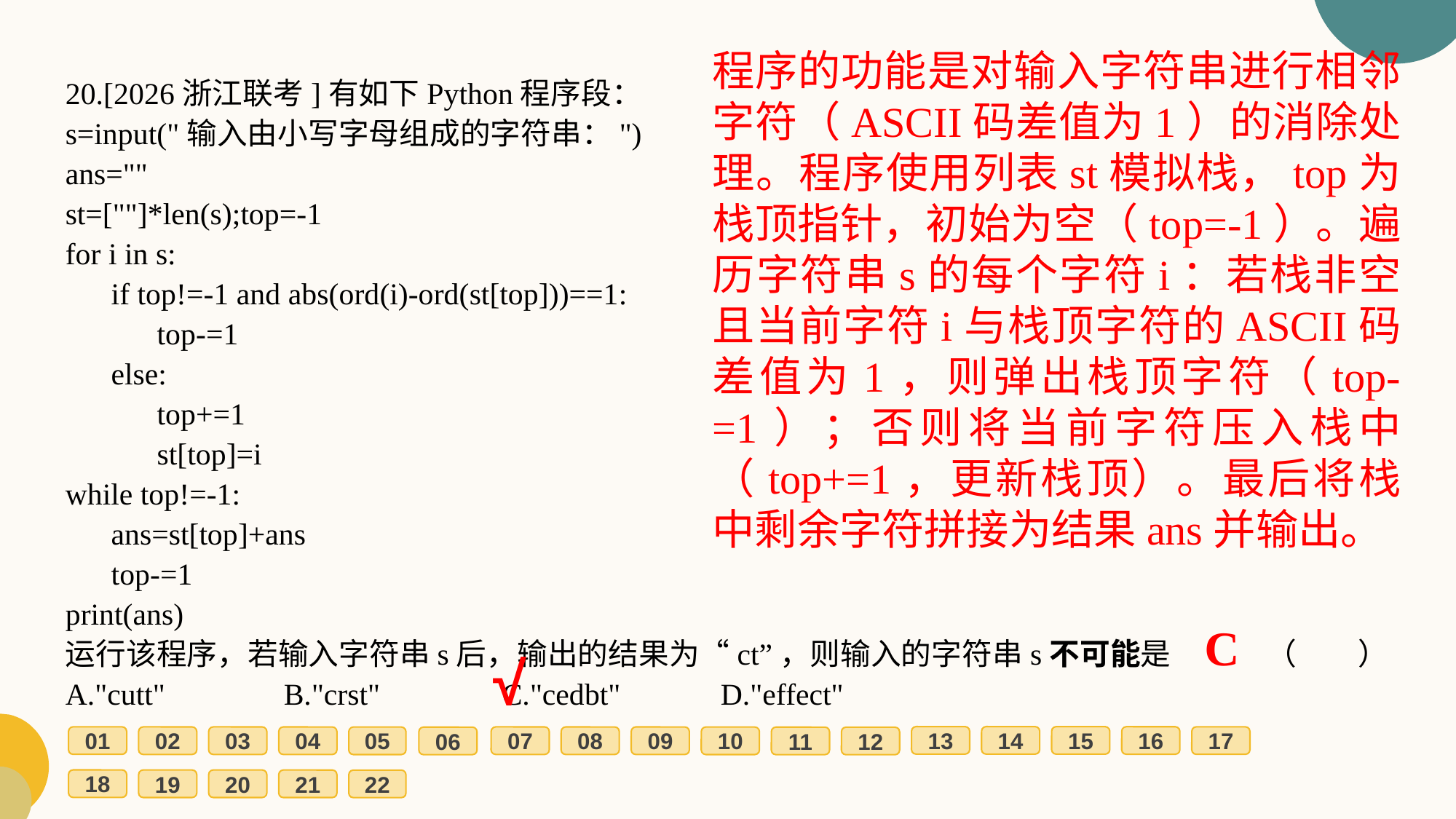

程序的功能是对输入字符串进行相邻字符（ASCII码差值为1）的消除处理。程序使用列表st模拟栈，top为栈顶指针，初始为空（top=-1）。遍历字符串s的每个字符i：若栈非空且当前字符i与栈顶字符的ASCII码差值为1，则弹出栈顶字符（top-=1）；否则将当前字符压入栈中（top+=1，更新栈顶）。最后将栈中剩余字符拼接为结果ans并输出。
20.[2026浙江联考]有如下Python程序段：
s=input("输入由小写字母组成的字符串：")
ans=""
st=[""]*len(s);top=-1
for i in s:
      if top!=-1 and abs(ord(i)-ord(st[top]))==1:
            top-=1
      else:
            top+=1
            st[top]=i
while top!=-1:
      ans=st[top]+ans
      top-=1
print(ans)
运行该程序，若输入字符串s后，输出的结果为“ct”，则输入的字符串s不可能是	（　　）
A."cutt"		B."crst"		C."cedbt"	D."effect"
C
√